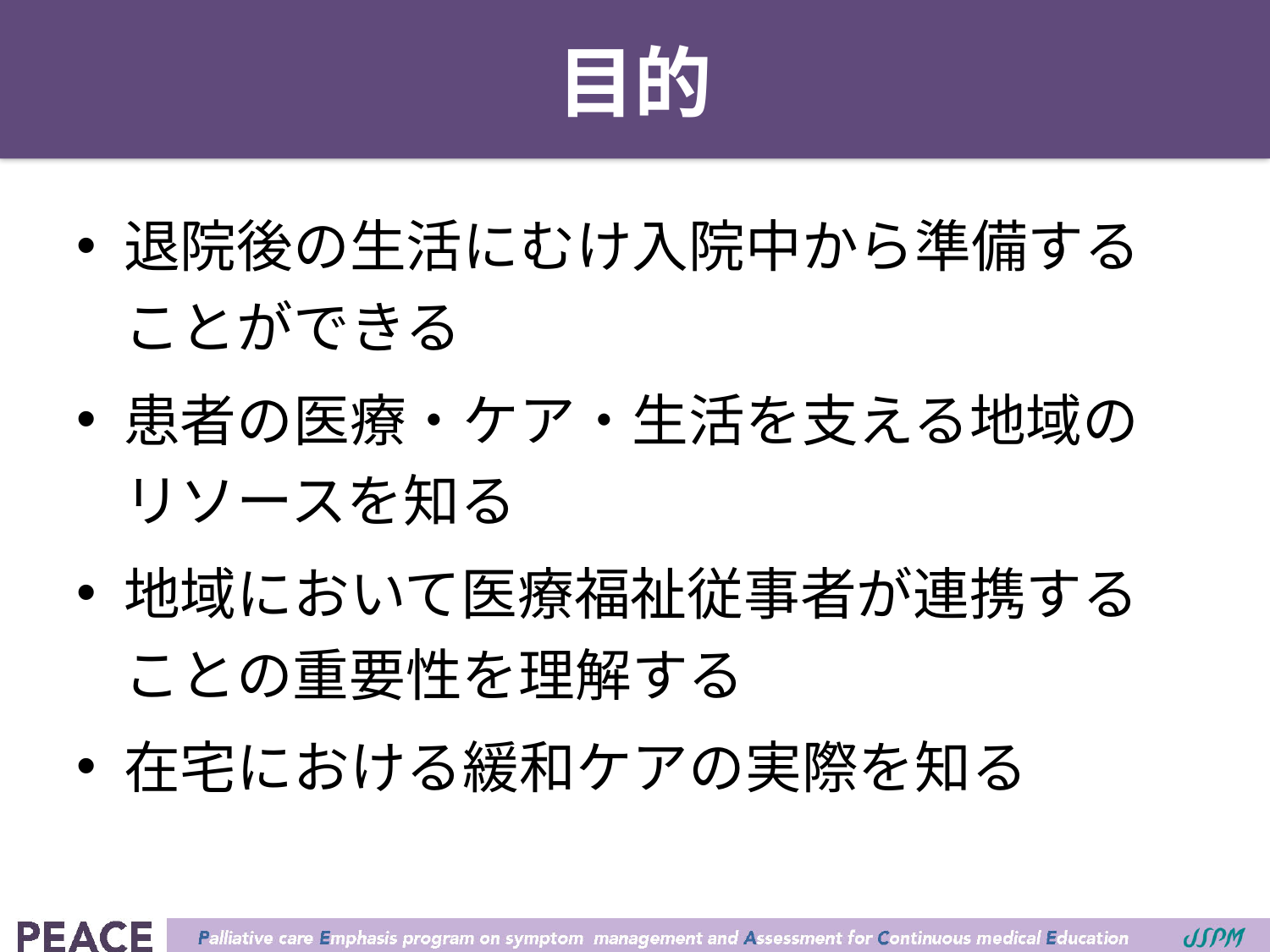

# 目的
退院後の生活にむけ入院中から準備することができる
患者の医療・ケア・生活を支える地域のリソースを知る
地域において医療福祉従事者が連携することの重要性を理解する
在宅における緩和ケアの実際を知る